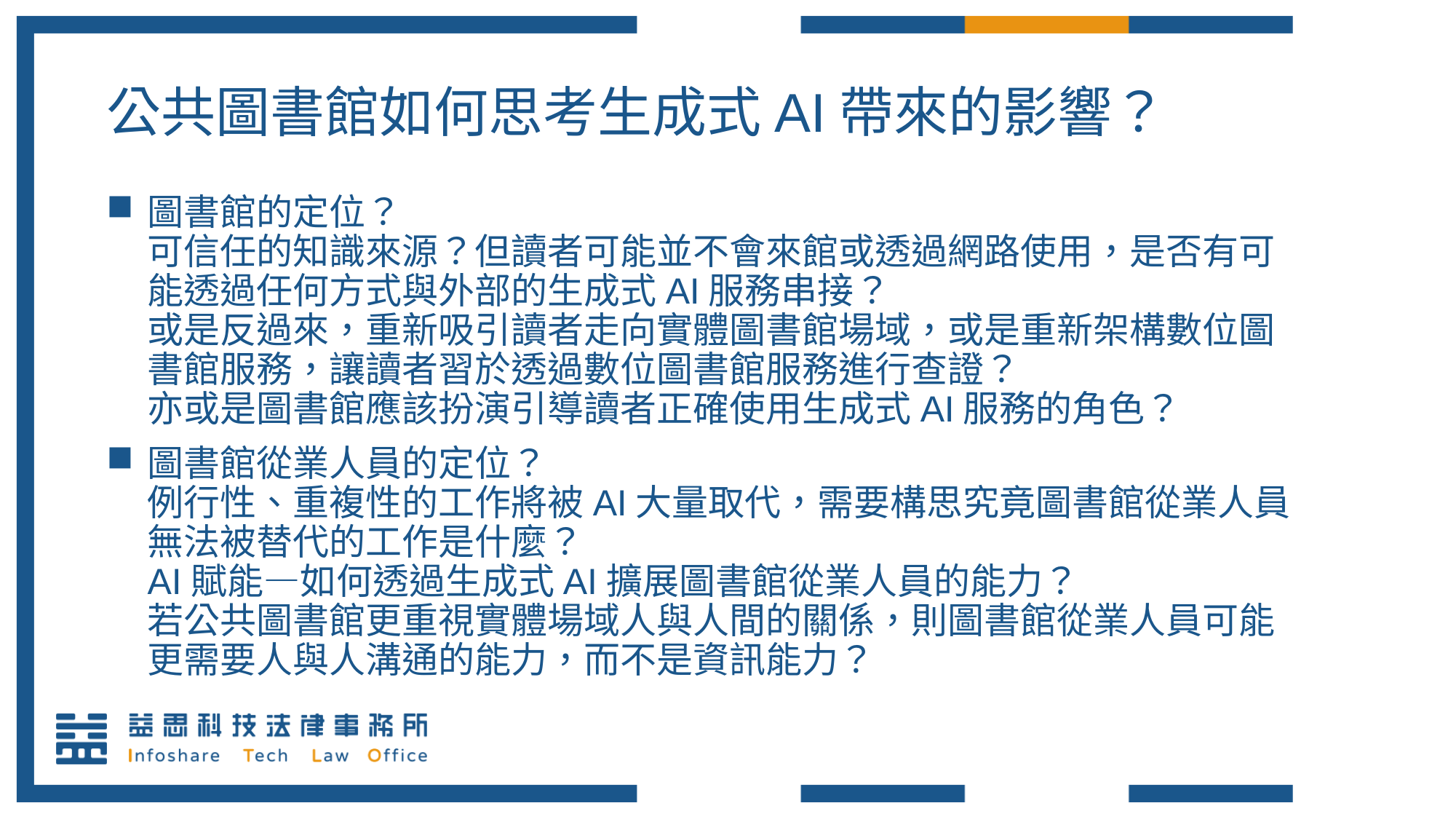

公共圖書館如何思考生成式AI帶來的影響？
圖書館的定位？
可信任的知識來源？但讀者可能並不會來館或透過網路使用，是否有可能透過任何方式與外部的生成式AI服務串接？
或是反過來，重新吸引讀者走向實體圖書館場域，或是重新架構數位圖書館服務，讓讀者習於透過數位圖書館服務進行查證？
亦或是圖書館應該扮演引導讀者正確使用生成式AI服務的角色？
圖書館從業人員的定位？
例行性、重複性的工作將被AI大量取代，需要構思究竟圖書館從業人員無法被替代的工作是什麼？
AI賦能—如何透過生成式AI擴展圖書館從業人員的能力？
若公共圖書館更重視實體場域人與人間的關係，則圖書館從業人員可能更需要人與人溝通的能力，而不是資訊能力？